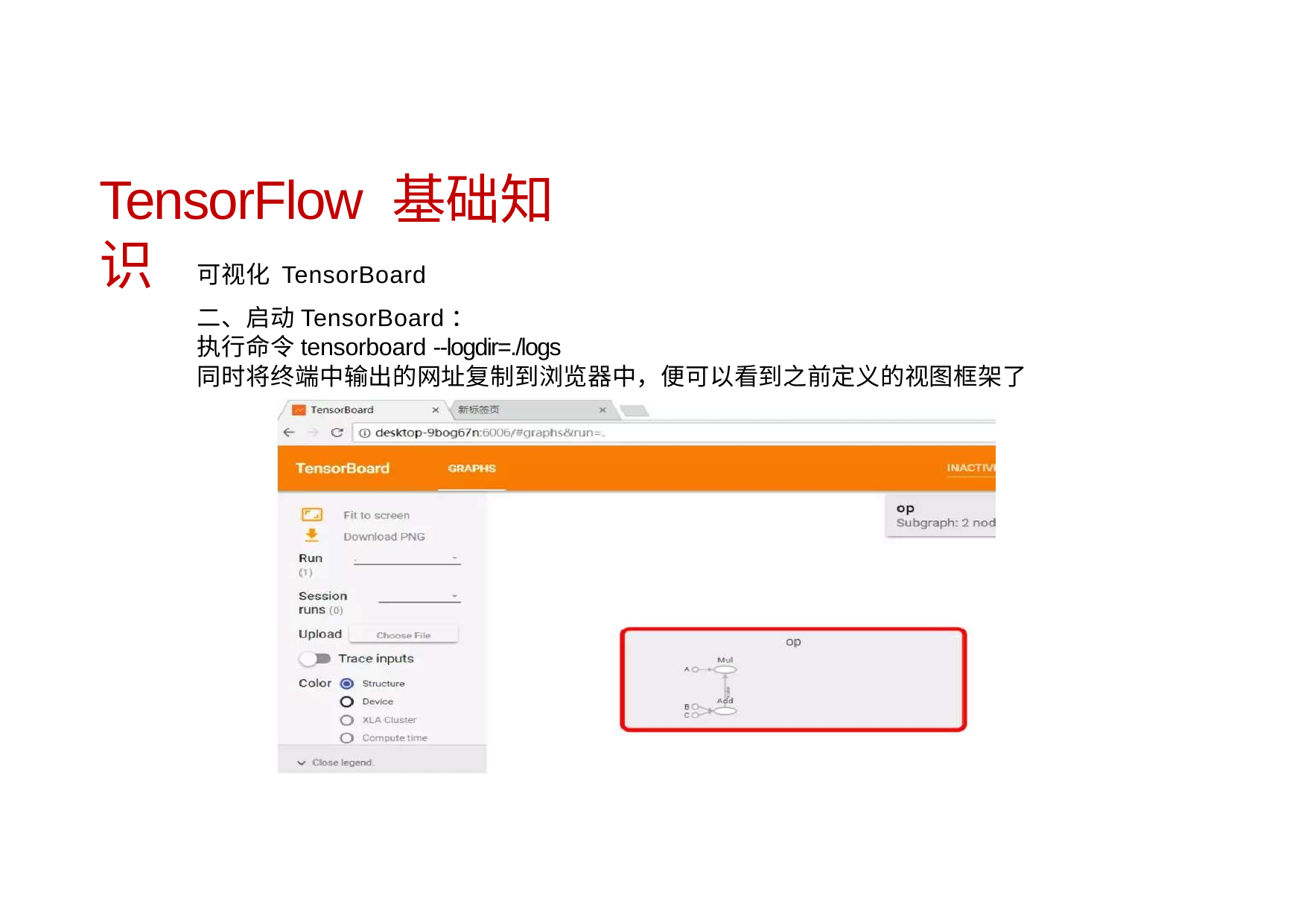

# TensorFlow 基础知识
可视化 TensorBoard
二、启动TensorBoard：
执行命令tensorboard --logdir=./logs
同时将终端中输出的网址复制到浏览器中，便可以看到之前定义的视图框架了